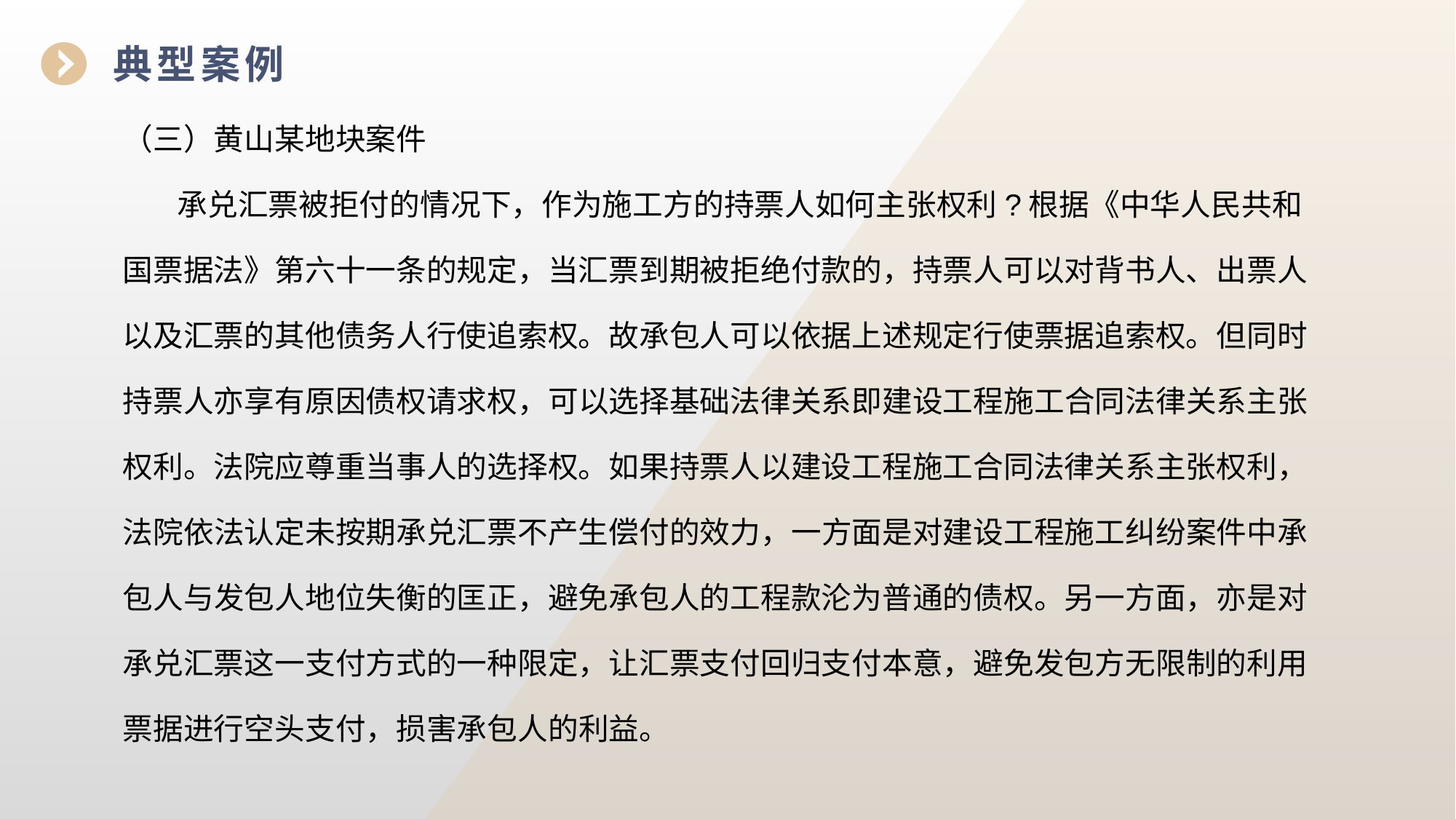

典型案例

（三）黄山某地块案件
       承兑汇票被拒付的情况下，作为施工方的持票人如何主张权利?根据《中华人民共和国票据法》第六十一条的规定，当汇票到期被拒绝付款的，持票人可以对背书人、出票人以及汇票的其他债务人行使追索权。故承包人可以依据上述规定行使票据追索权。但同时持票人亦享有原因债权请求权，可以选择基础法律关系即建设工程施工合同法律关系主张权利。法院应尊重当事人的选择权。如果持票人以建设工程施工合同法律关系主张权利，法院依法认定未按期承兑汇票不产生偿付的效力，一方面是对建设工程施工纠纷案件中承包人与发包人地位失衡的匡正，避免承包人的工程款沦为普通的债权。另一方面，亦是对承兑汇票这一支付方式的一种限定，让汇票支付回归支付本意，避免发包方无限制的利用票据进行空头支付，损害承包人的利益。